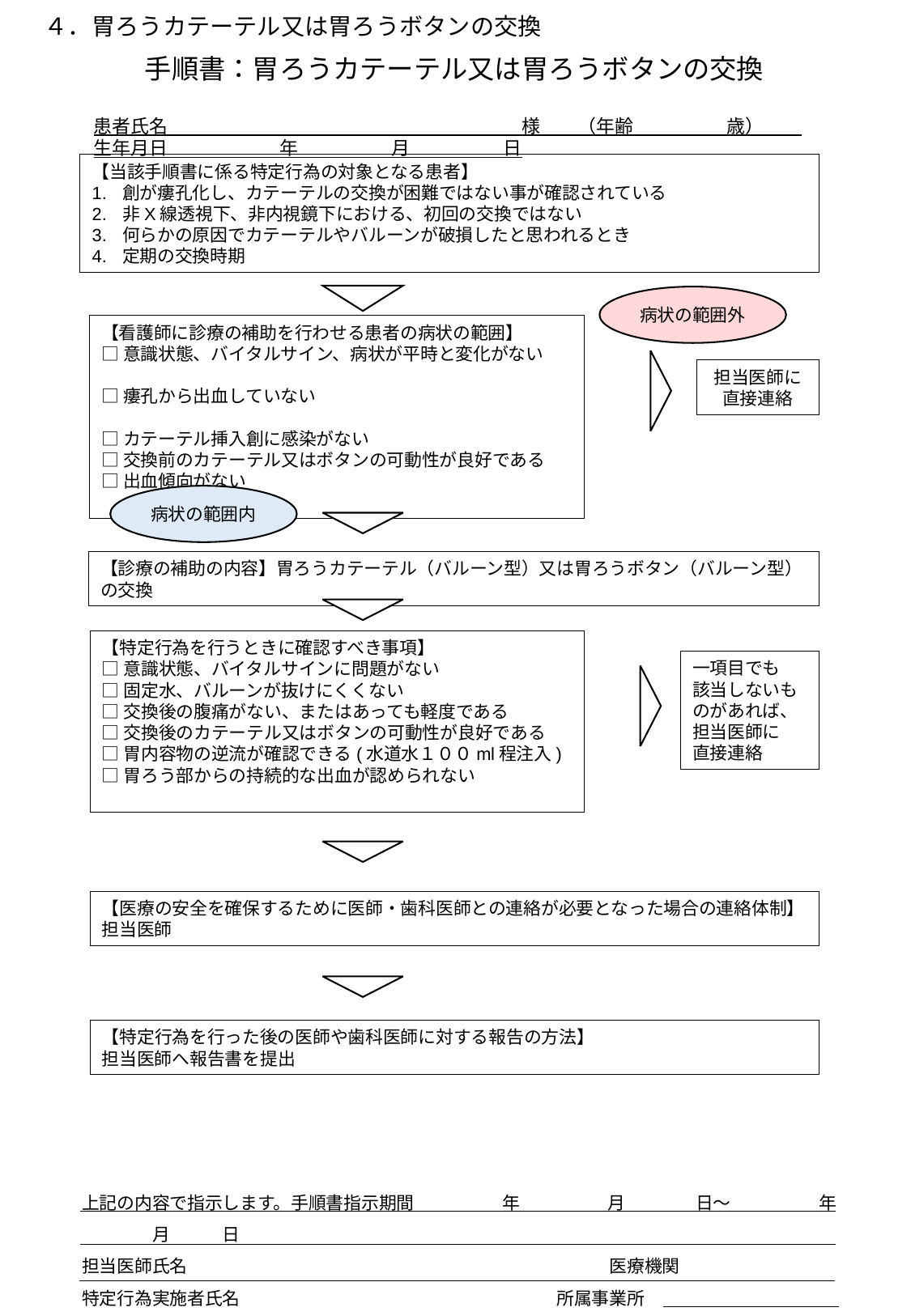

４．胃ろうカテーテル又は胃ろうボタンの交換
手順書：胃ろうカテーテル又は胃ろうボタンの交換
患者氏名　　　　　　　　　　　　　　　　　　　様　　（年齢　　　　　歳）　　生年月日　　　　　　年　　　　　月　　　　　日
【当該手順書に係る特定行為の対象となる患者】
創が瘻孔化し、カテーテルの交換が困難ではない事が確認されている
非X線透視下、非内視鏡下における、初回の交換ではない
何らかの原因でカテーテルやバルーンが破損したと思われるとき
定期の交換時期

病状の範囲外
【看護師に診療の補助を行わせる患者の病状の範囲】
□意識状態、バイタルサイン、病状が平時と変化がない
□瘻孔から出血していない
□カテーテル挿入創に感染がない
□交換前のカテーテル又はボタンの可動性が良好である
□出血傾向がない

担当医師に
直接連絡

病状の範囲内

【診療の補助の内容】胃ろうカテーテル（バルーン型）又は胃ろうボタン（バルーン型）の交換

【特定行為を行うときに確認すべき事項】
□意識状態、バイタルサインに問題がない
□固定水、バルーンが抜けにくくない
□交換後の腹痛がない、またはあっても軽度である
□交換後のカテーテル又はボタンの可動性が良好である
□胃内容物の逆流が確認できる(水道水１００ml程注入)
□胃ろう部からの持続的な出血が認められない

一項目でも
該当しないものがあれば、
担当医師に
直接連絡

【医療の安全を確保するために医師・歯科医師との連絡が必要となった場合の連絡体制】
担当医師

【特定行為を行った後の医師や歯科医師に対する報告の方法】
担当医師へ報告書を提出
上記の内容で指示します。手順書指示期間　　　　　年　　　　　月　　　　日～　　　　　年　　　　月　　　日
担当医師氏名　　　　　　　　　　　　　　　　　　　　　　　　医療機関
特定行為実施者氏名　　　　　　　　　　　　　　　　　　所属事業所